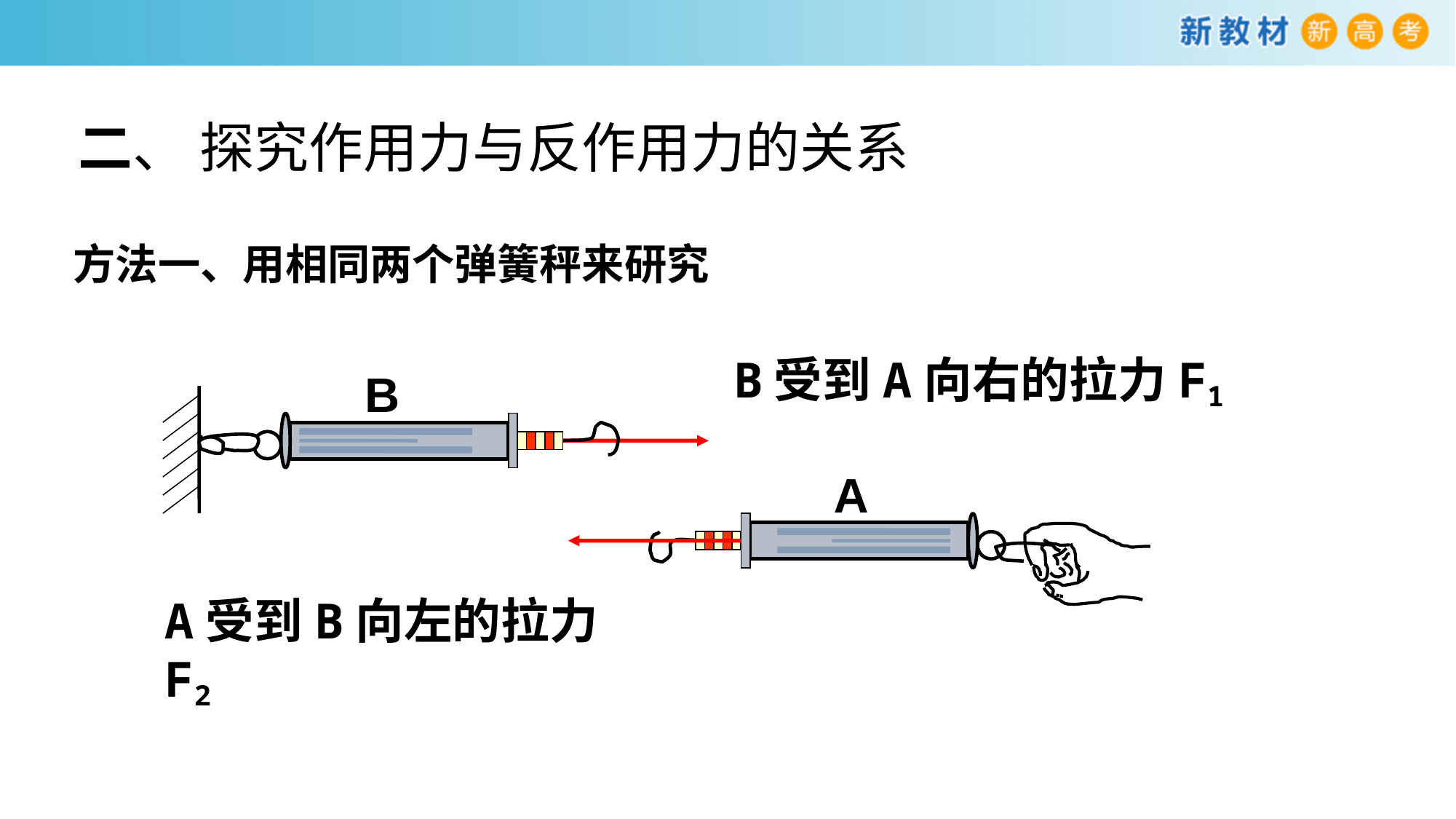

二、 探究作用力与反作用力的关系
方法一、用相同两个弹簧秤来研究
B受到A向右的拉力F1
B

A

A受到B向左的拉力F2